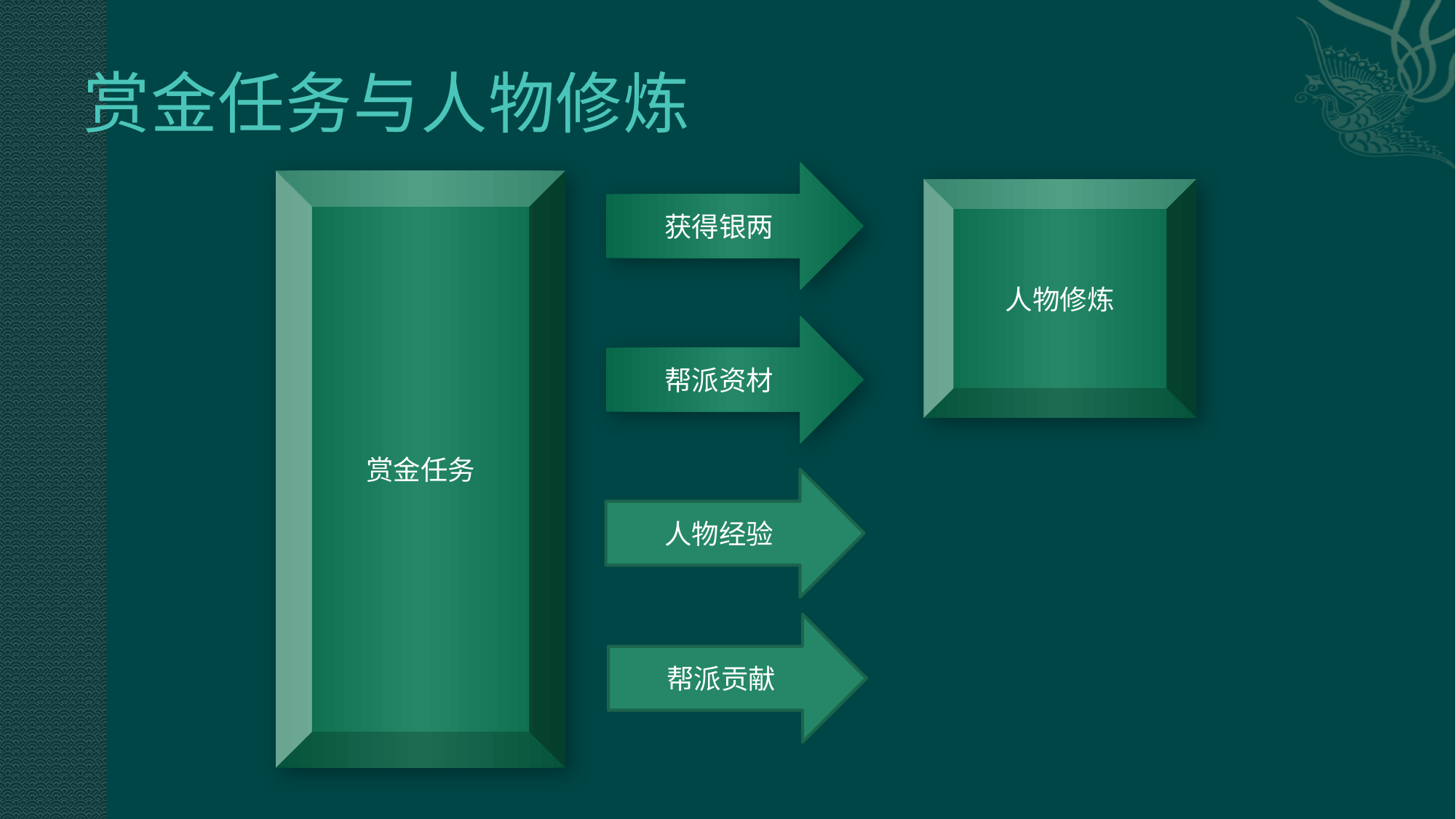

# 赏金任务与人物修炼
获得银两
赏金任务
人物修炼
帮派资材
人物经验
帮派贡献